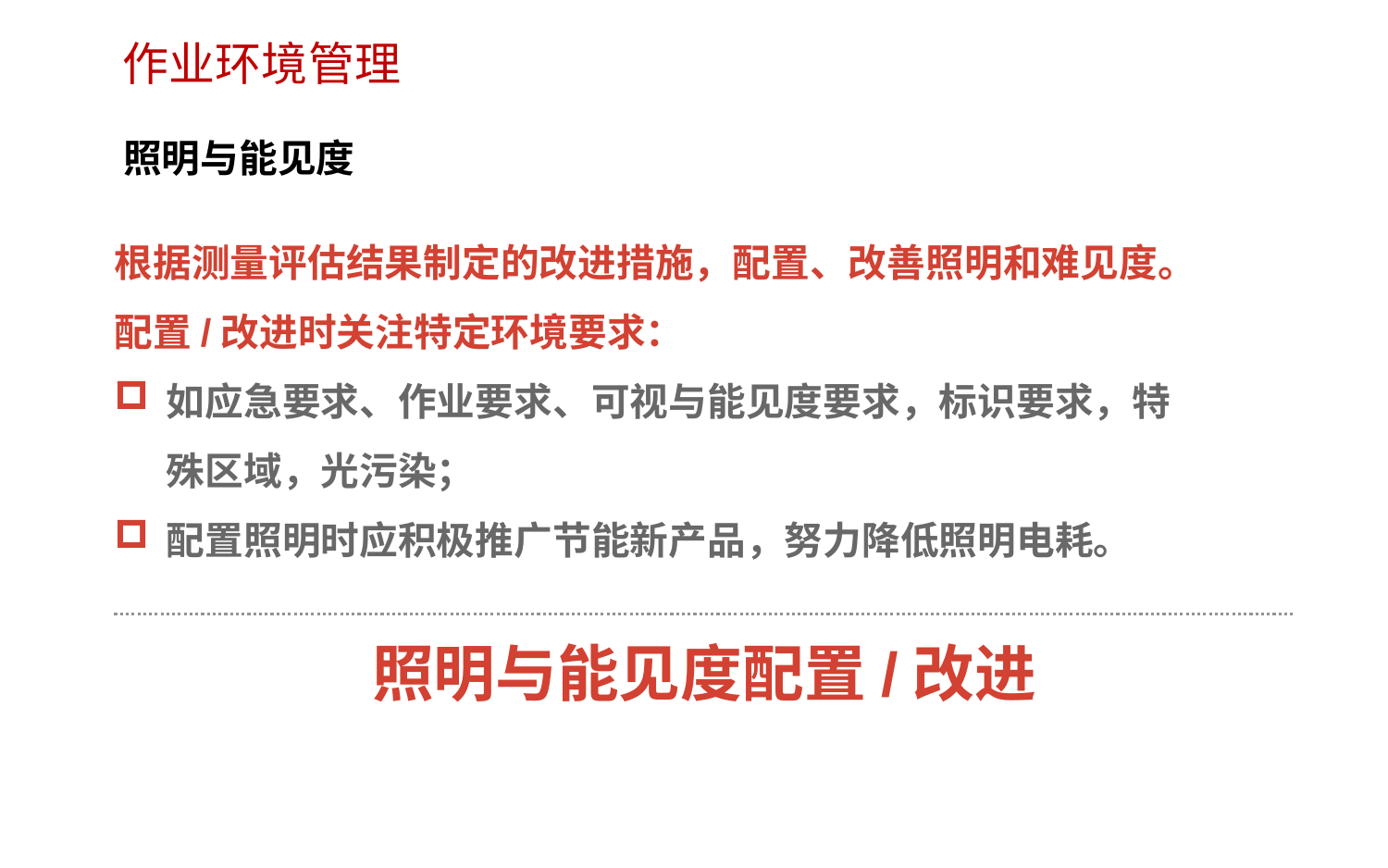

作业环境管理
照明与能见度
根据测量评估结果制定的改进措施，配置、改善照明和难见度。
配置/改进时关注特定环境要求：
如应急要求、作业要求、可视与能见度要求，标识要求，特殊区域，光污染；
配置照明时应积极推广节能新产品，努力降低照明电耗。
照明与能见度配置/改进